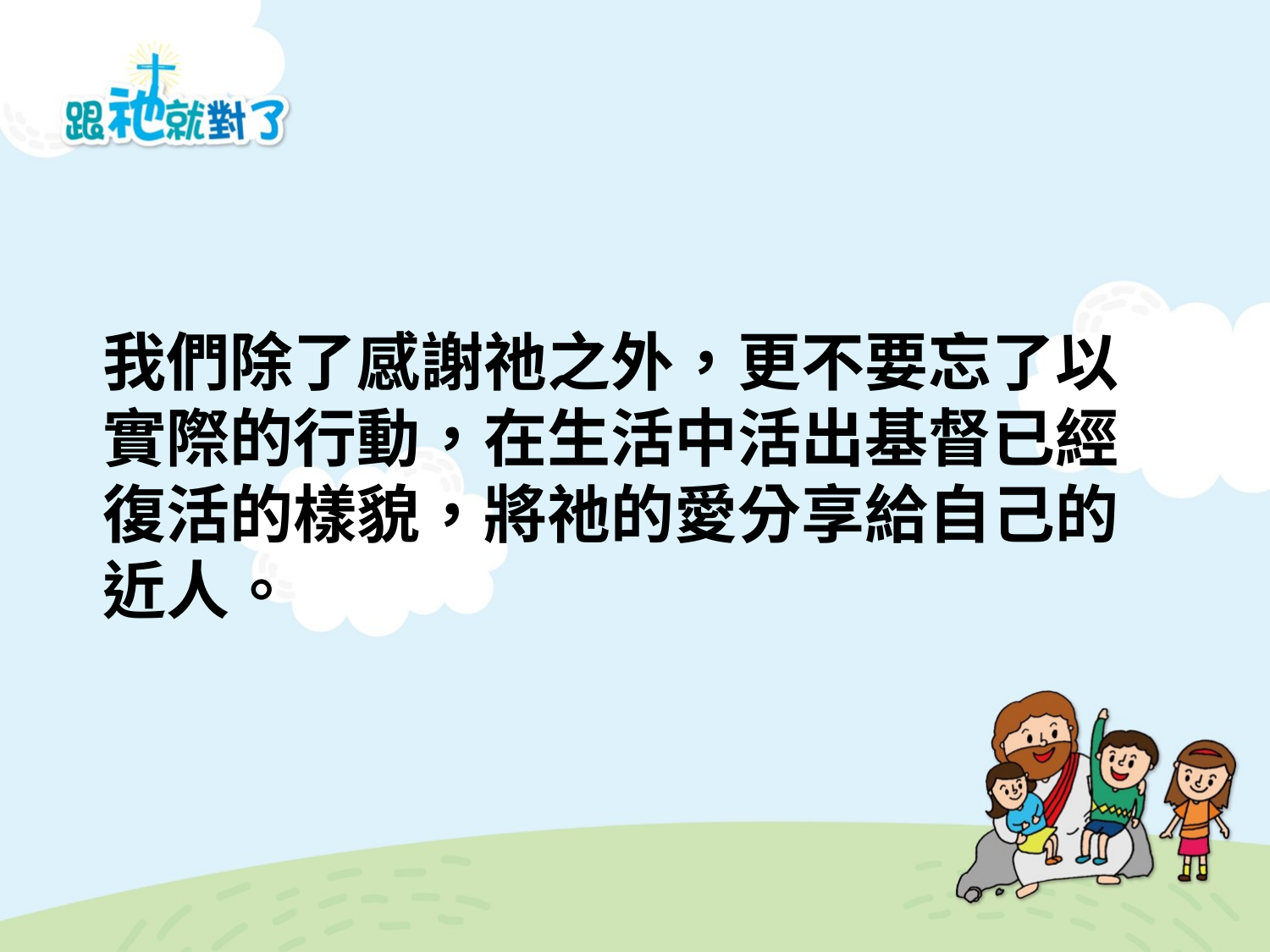

我們除了感謝祂之外，更不要忘了以實際的行動，在生活中活出基督已經復活的樣貌，將祂的愛分享給自己的近人。